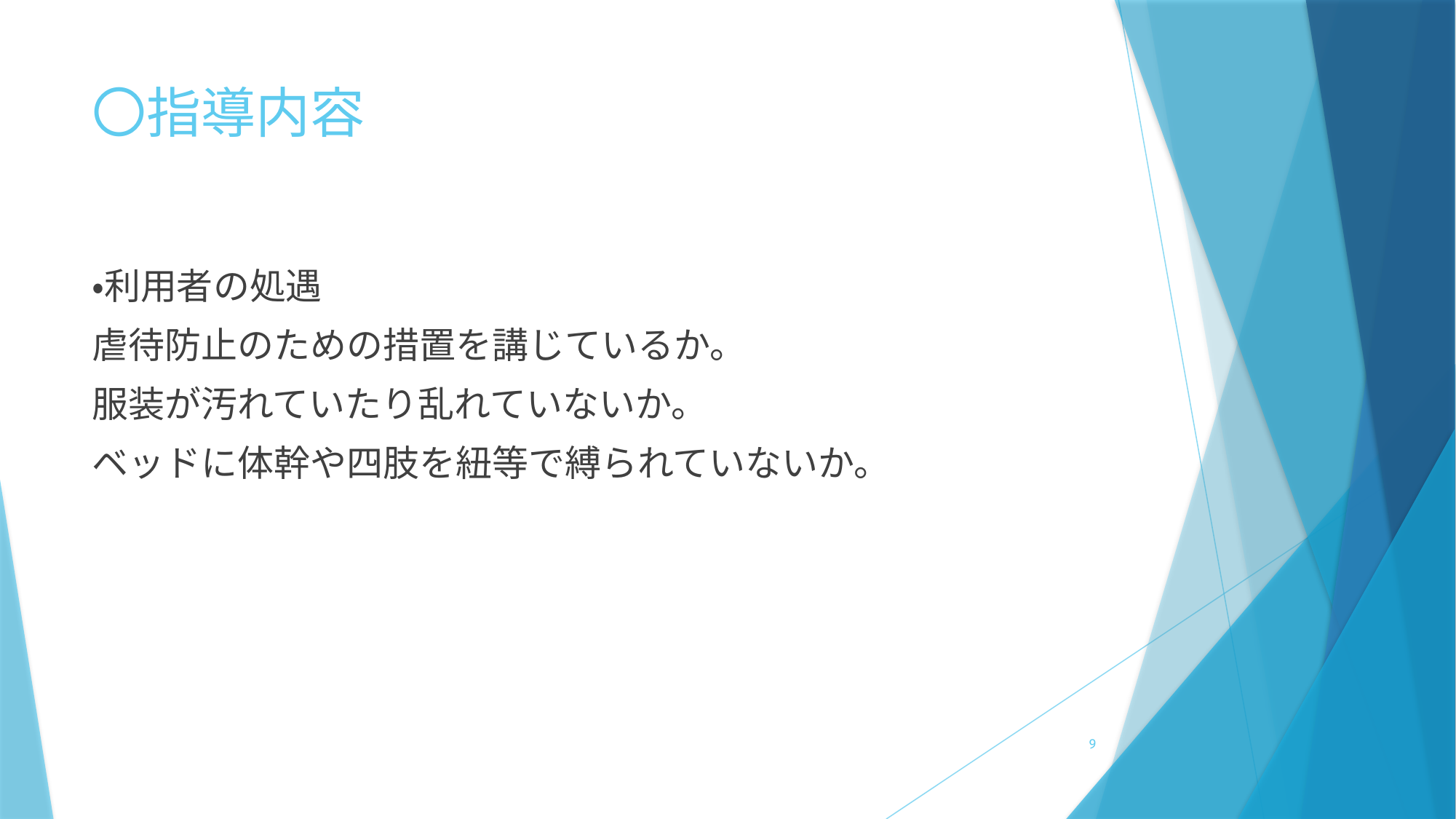

# 〇指導内容
・利用者の処遇
虐待防止のための措置を講じているか。
服装が汚れていたり乱れていないか。
ベッドに体幹や四肢を紐等で縛られていないか。
9